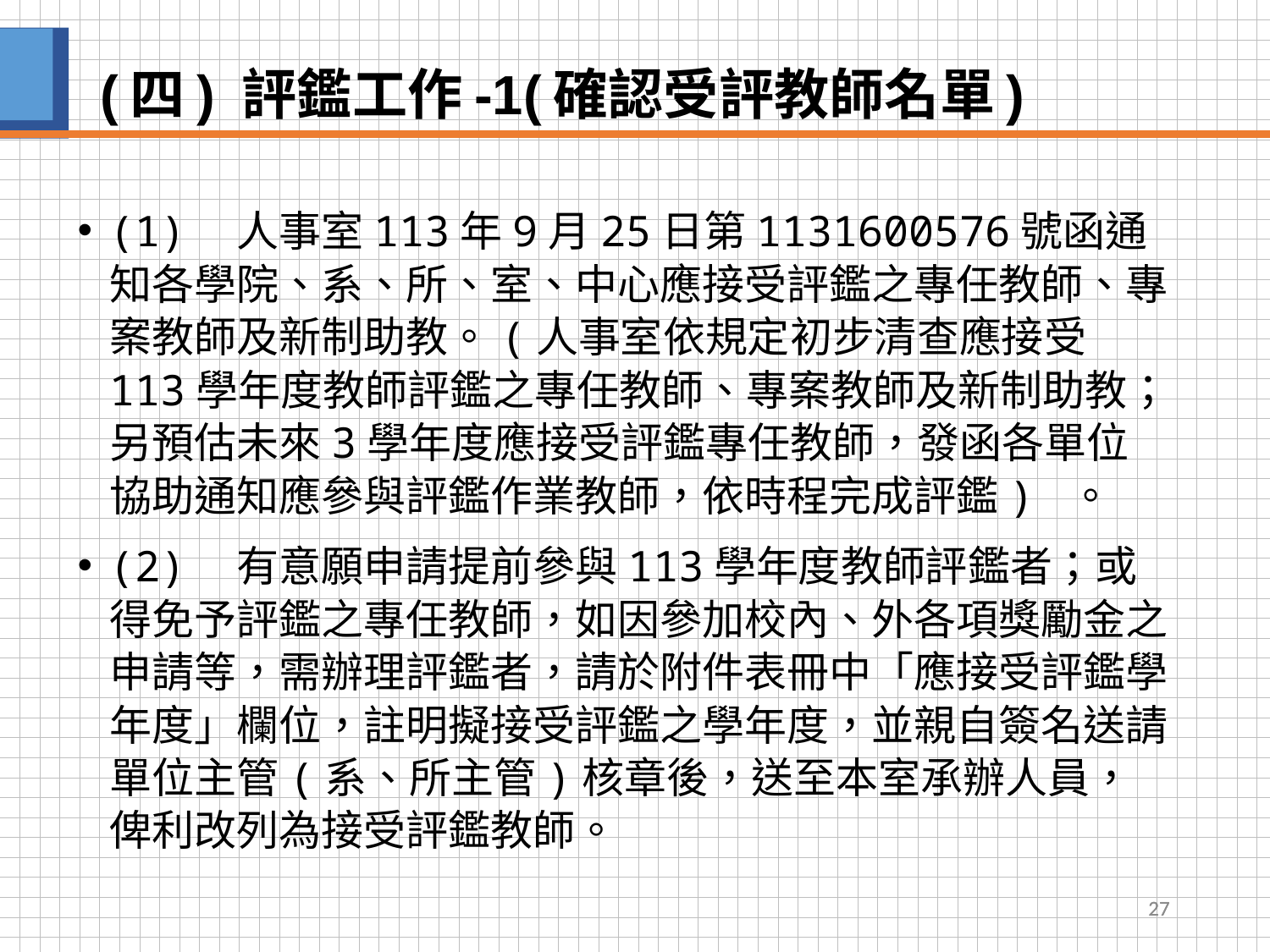

# (四) 評鑑工作-1(確認受評教師名單)
(1)	人事室113年9月25日第1131600576號函通知各學院、系、所、室、中心應接受評鑑之專任教師、專案教師及新制助教。(人事室依規定初步清查應接受113學年度教師評鑑之專任教師、專案教師及新制助教；另預估未來3學年度應接受評鑑專任教師，發函各單位協助通知應參與評鑑作業教師，依時程完成評鑑) 。
(2)	有意願申請提前參與113學年度教師評鑑者；或得免予評鑑之專任教師，如因參加校內、外各項獎勵金之申請等，需辦理評鑑者，請於附件表冊中「應接受評鑑學年度」欄位，註明擬接受評鑑之學年度，並親自簽名送請單位主管(系、所主管)核章後，送至本室承辦人員，俾利改列為接受評鑑教師。

27